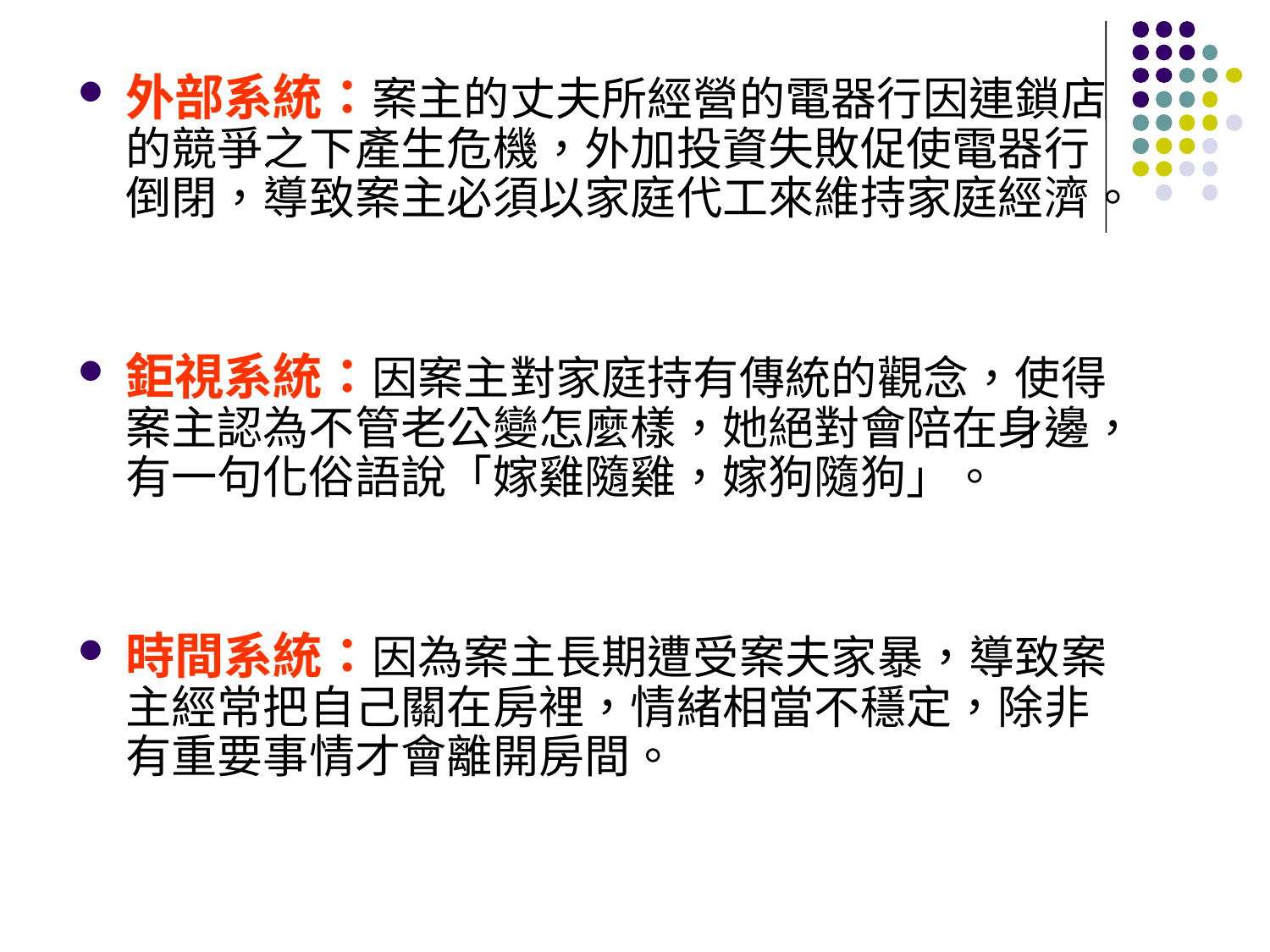

外部系統：案主的丈夫所經營的電器行因連鎖店的競爭之下產生危機，外加投資失敗促使電器行倒閉，導致案主必須以家庭代工來維持家庭經濟。

鉅視系統：因案主對家庭持有傳統的觀念，使得案主認為不管老公變怎麼樣，她絕對會陪在身邊，有一句化俗語說「嫁雞隨雞，嫁狗隨狗」。

時間系統：因為案主長期遭受案夫家暴，導致案主經常把自己關在房裡，情緒相當不穩定，除非有重要事情才會離開房間。